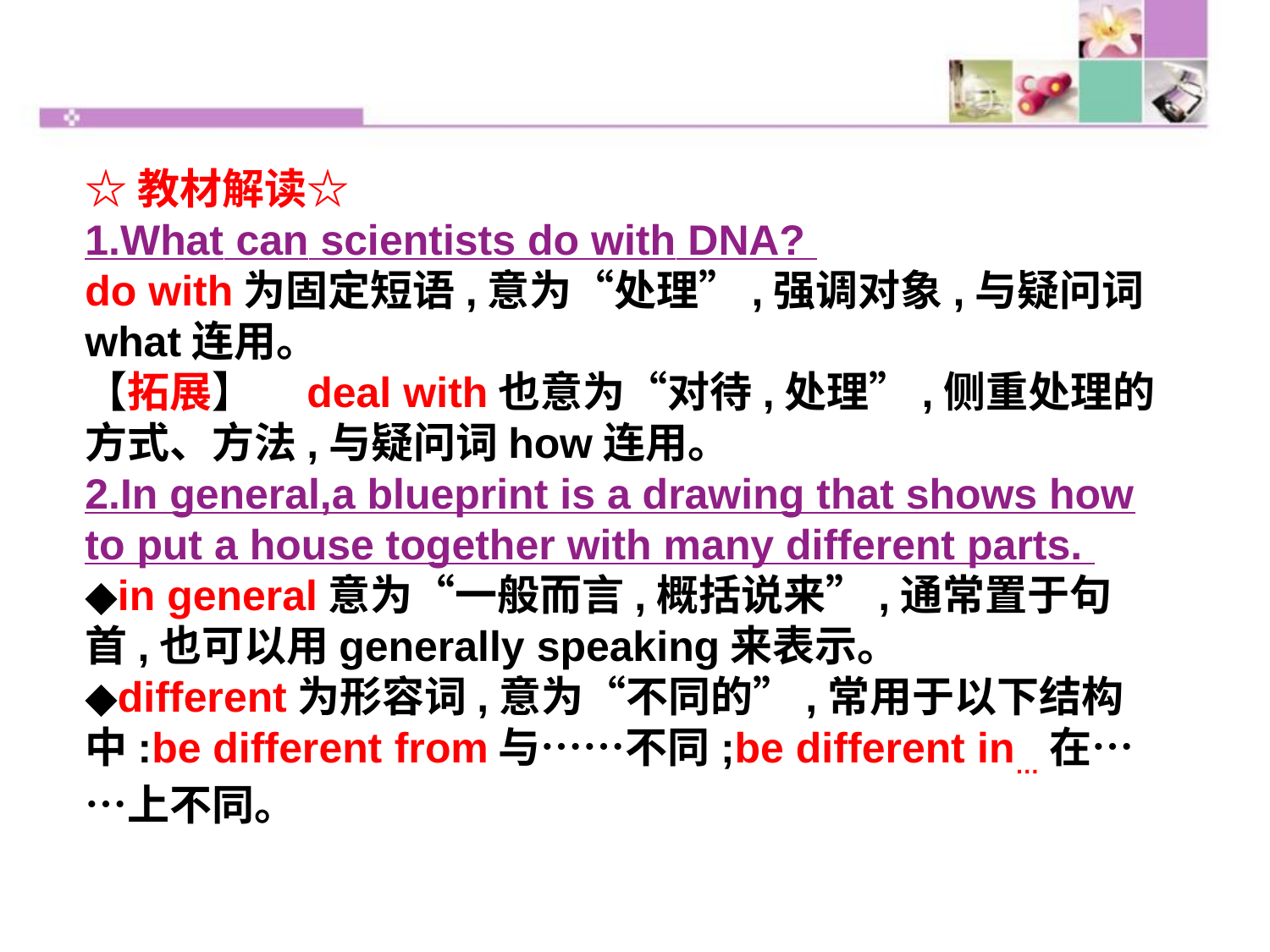

☆教材解读☆
1.What can scientists do with DNA?
do with为固定短语,意为“处理”,强调对象,与疑问词what连用。
【拓展】　deal with也意为“对待,处理”,侧重处理的方式、方法,与疑问词how连用。
2.In general,a blueprint is a drawing that shows how to put a house together with many different parts.
◆in general意为“一般而言,概括说来”,通常置于句首,也可以用generally speaking来表示。
◆different为形容词,意为“不同的”,常用于以下结构中:be different from与……不同;be different in…在……上不同。